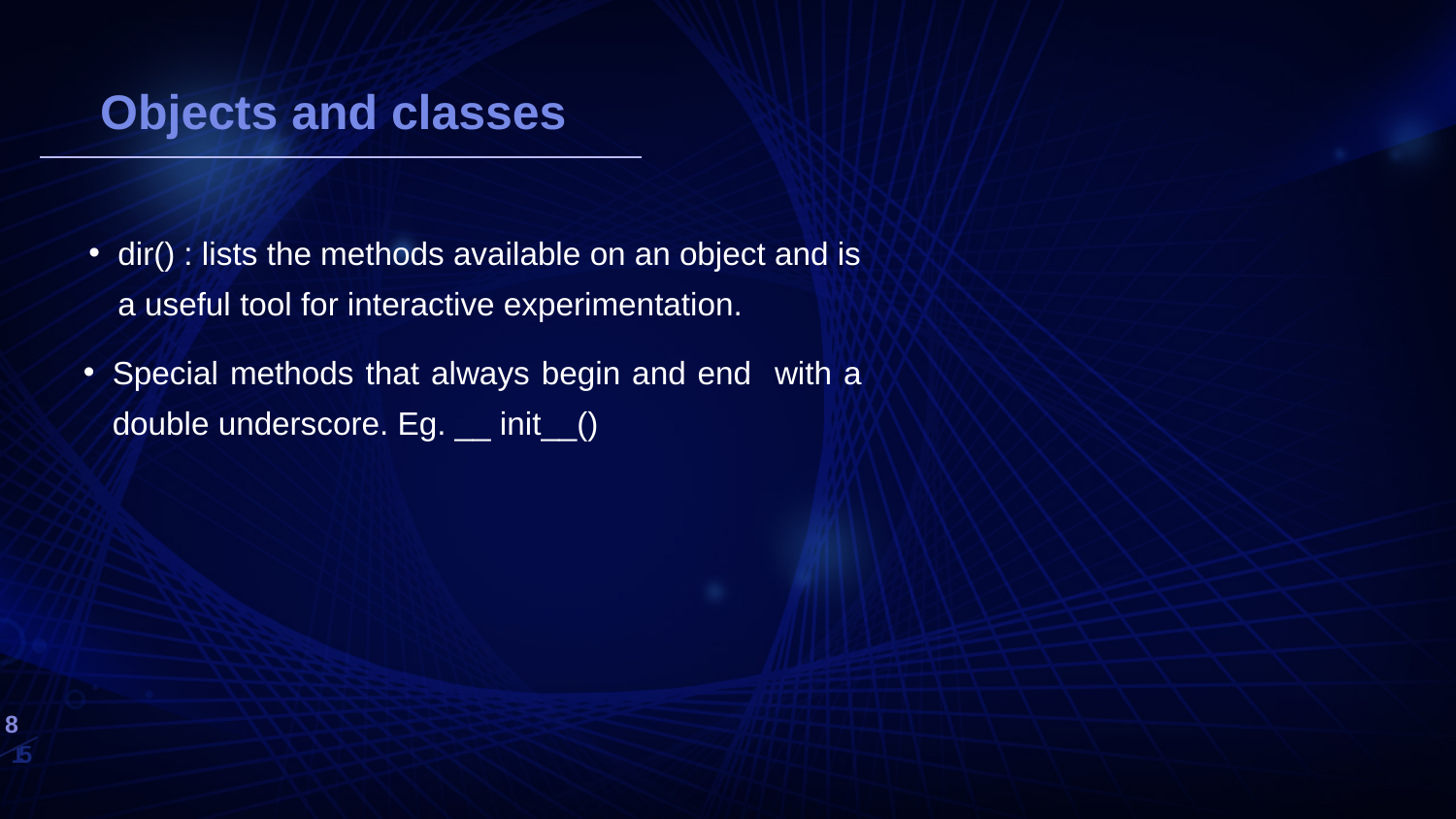

# 생각해보기
Objects and classes
dir() : lists the methods available on an object and is a useful tool for interactive experimentation.
Special methods that always begin and end  with a double underscore. Eg. __ init__()